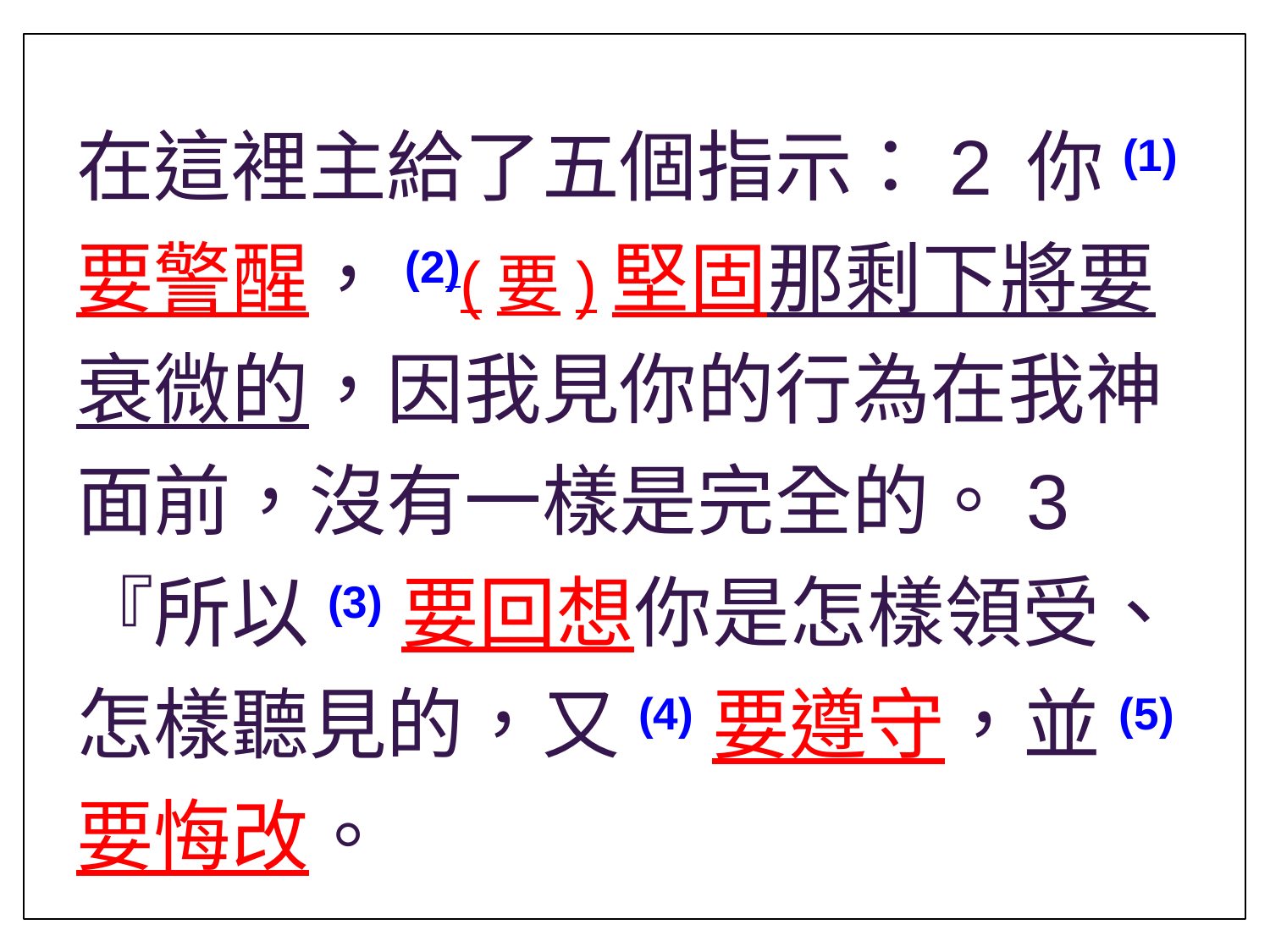

在這裡主給了五個指示：2 你(1)要警醒，(2)(要)堅固那剩下將要衰微的，因我見你的行為在我神面前，沒有一樣是完全的。3 『所以(3)要回想你是怎樣領受、怎樣聽見的，又(4)要遵守，並(5)要悔改。